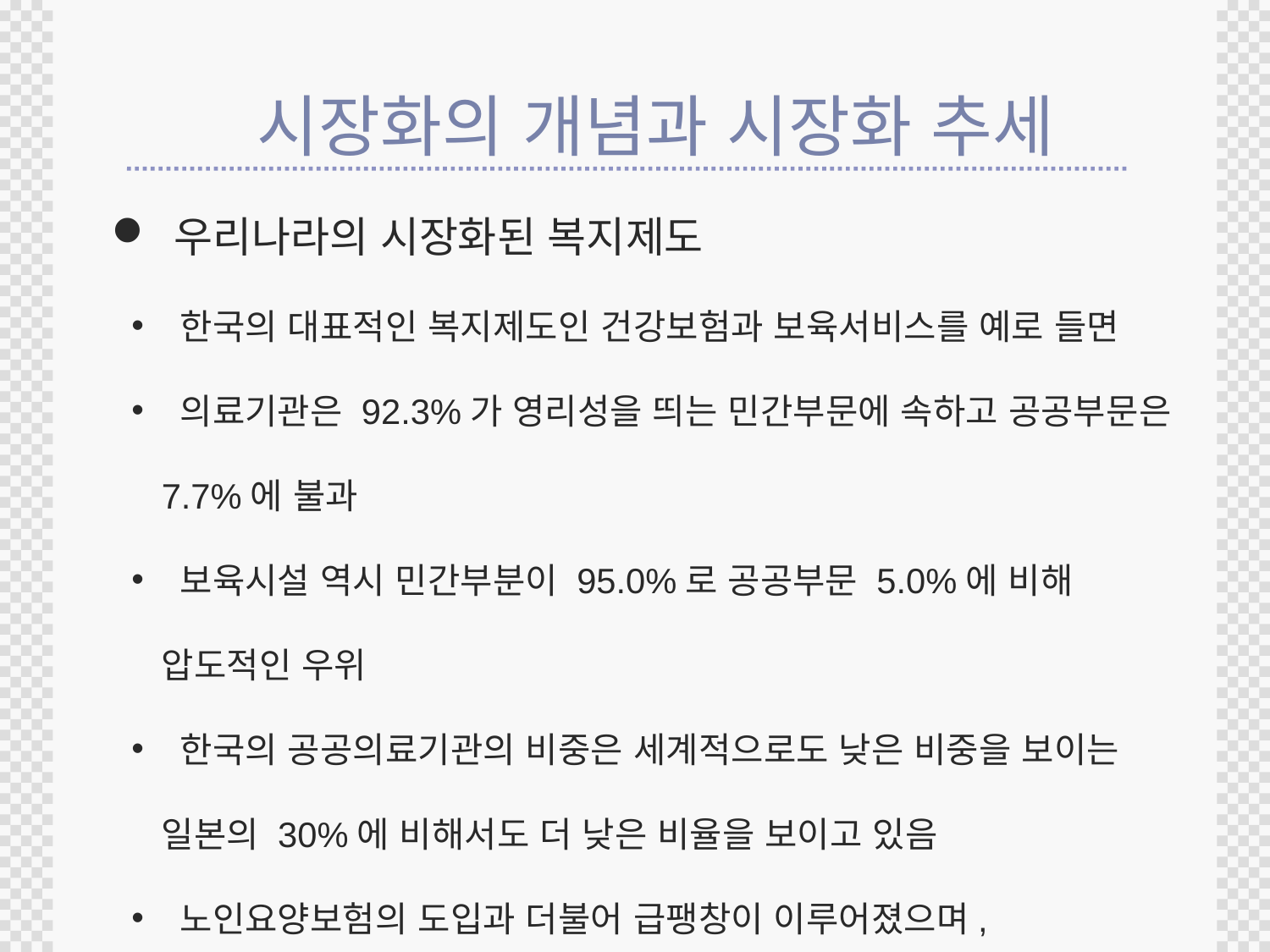

시장화의 개념과 시장화 추세
 우리나라의 시장화된 복지제도
 한국의 대표적인 복지제도인 건강보험과 보육서비스를 예로 들면
 의료기관은 92.3%가 영리성을 띄는 민간부문에 속하고 공공부문은 7.7%에 불과
 보육시설 역시 민간부분이 95.0%로 공공부문 5.0%에 비해 압도적인 우위
 한국의 공공의료기관의 비중은 세계적으로도 낮은 비중을 보이는 일본의 30%에 비해서도 더 낮은 비율을 보이고 있음
 노인요양보험의 도입과 더불어 급팽창이 이루어졌으며,
 요양시설 역시 민간부문이 절대적 다수를 차지할 것이기 때문에 우리 나라는 세계적으로도 민간복지 공급자가 압도적 우위를 차지하는 보기 드문 사례임